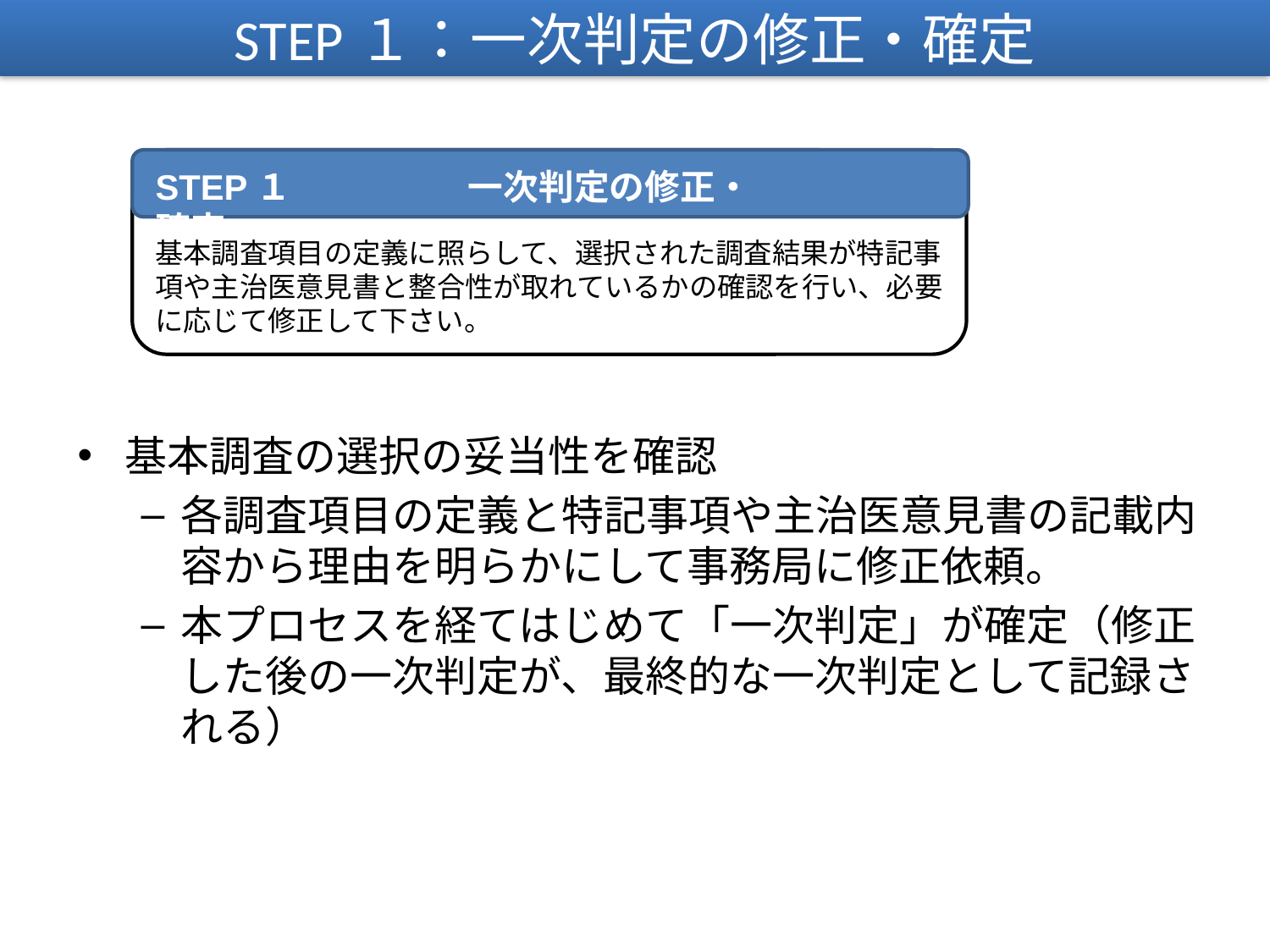

STEP１：一次判定の修正・確定

STEP１　　　　　一次判定の修正・確定

基本調査の選択の妥当性を確認
各調査項目の定義と特記事項や主治医意見書の記載内容から理由を明らかにして事務局に修正依頼。
本プロセスを経てはじめて「一次判定」が確定（修正した後の一次判定が、最終的な一次判定として記録される）
基本調査項目の定義に照らして、選択された調査結果が特記事項や主治医意見書と整合性が取れているかの確認を行い、必要に応じて修正して下さい。